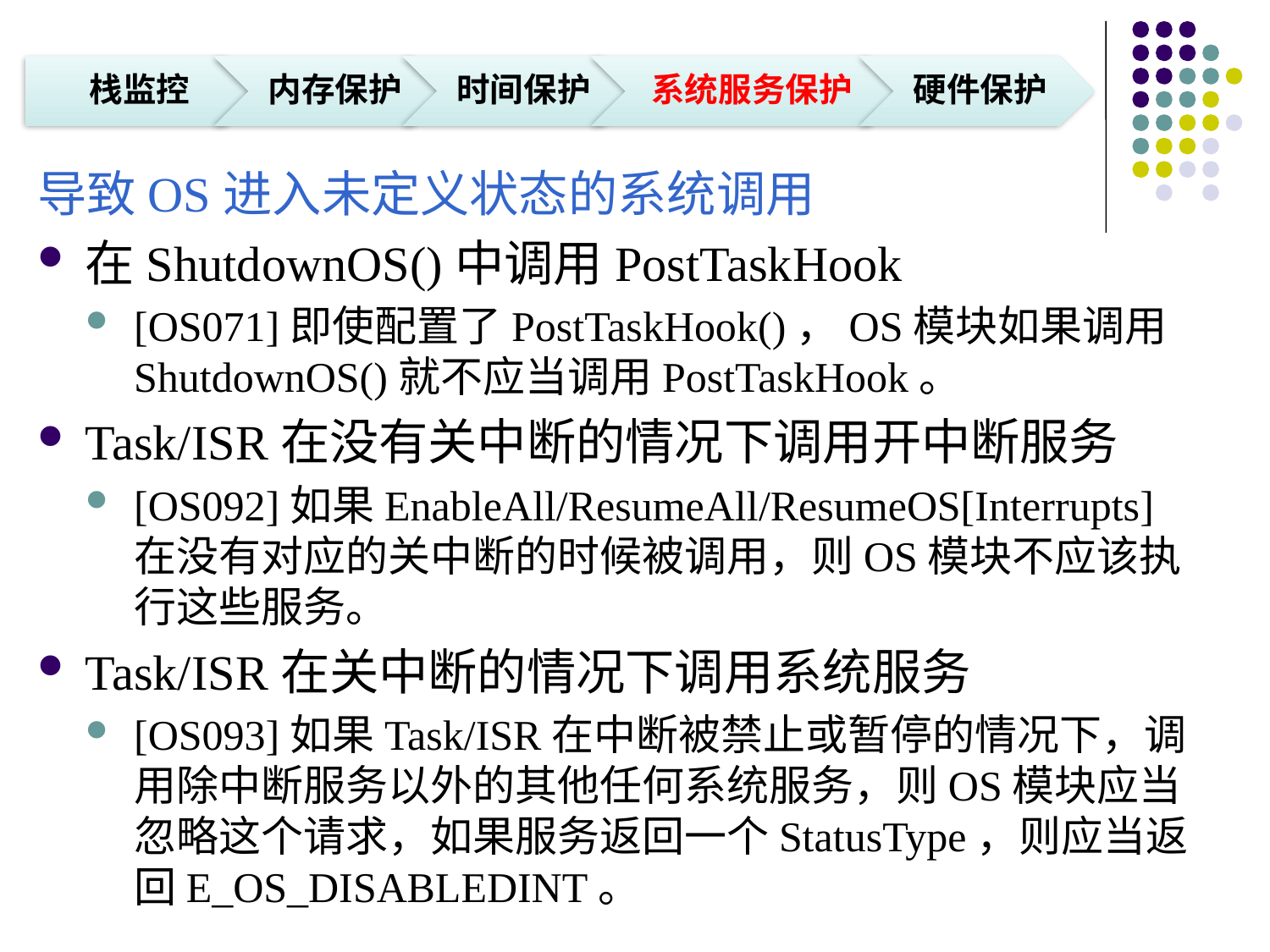

栈监控
内存保护
时间保护
系统服务保护
硬件保护
导致OS进入未定义状态的系统调用
在ShutdownOS()中调用PostTaskHook
[OS071]即使配置了PostTaskHook()，OS模块如果调用ShutdownOS()就不应当调用PostTaskHook。
Task/ISR在没有关中断的情况下调用开中断服务
[OS092]如果EnableAll/ResumeAll/ResumeOS[Interrupts]在没有对应的关中断的时候被调用，则OS模块不应该执行这些服务。
Task/ISR在关中断的情况下调用系统服务
[OS093]如果Task/ISR在中断被禁止或暂停的情况下，调用除中断服务以外的其他任何系统服务，则OS模块应当忽略这个请求，如果服务返回一个StatusType，则应当返回E_OS_DISABLEDINT。